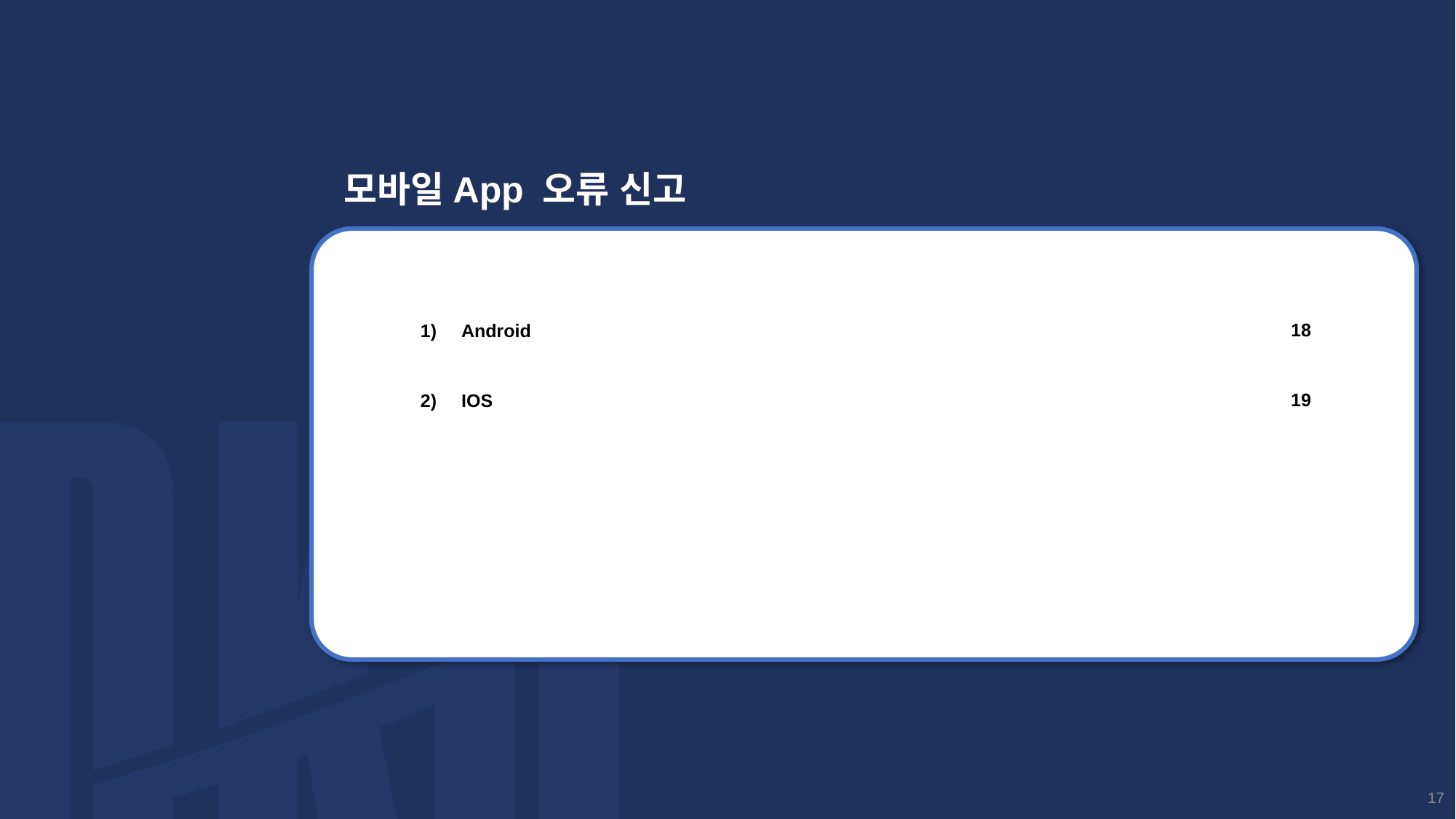

모바일App 오류 신고

Android
IOS
18

19

17